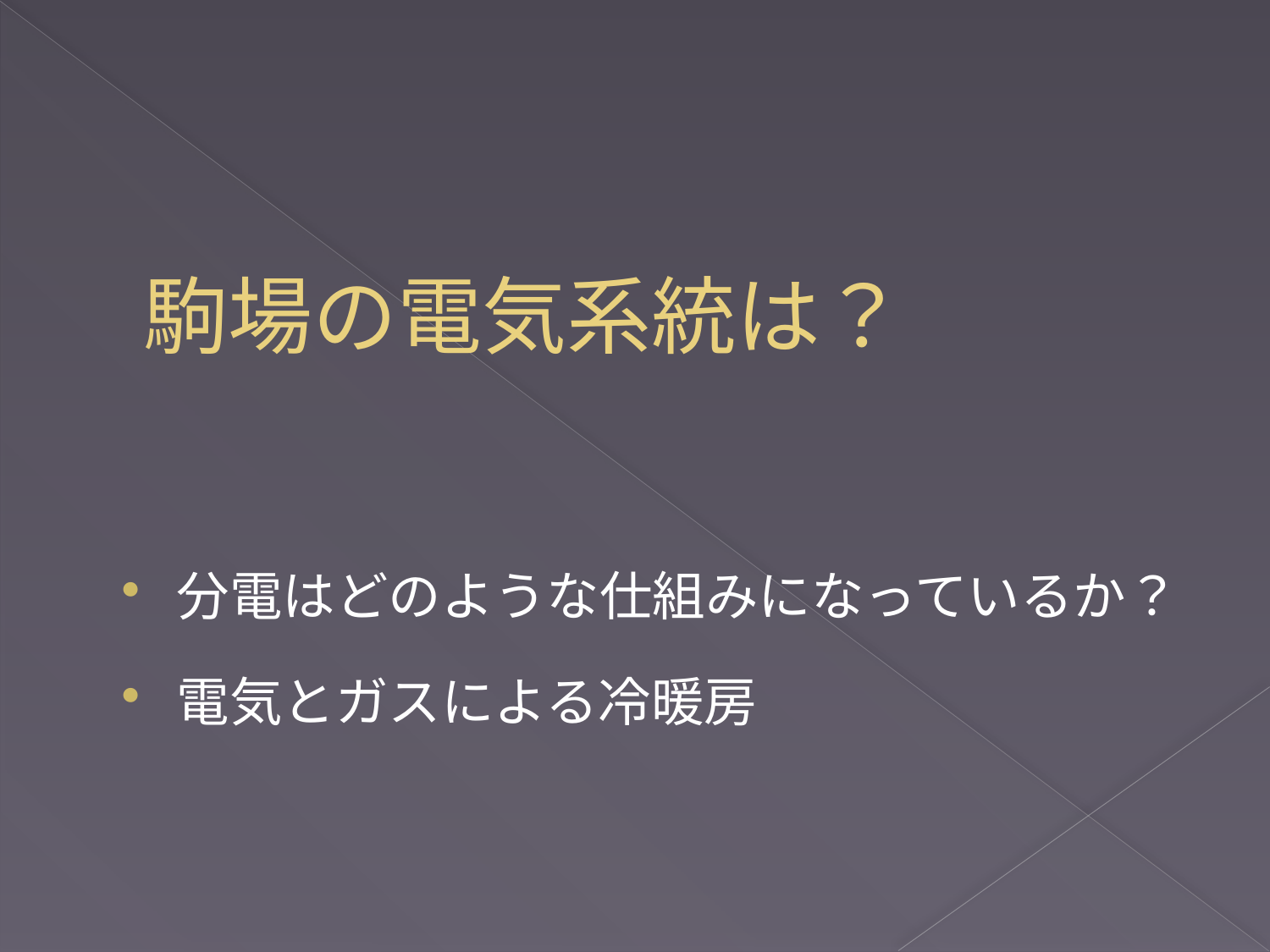

# 駒場の電気系統は？

分電はどのような仕組みになっているか？
電気とガスによる冷暖房